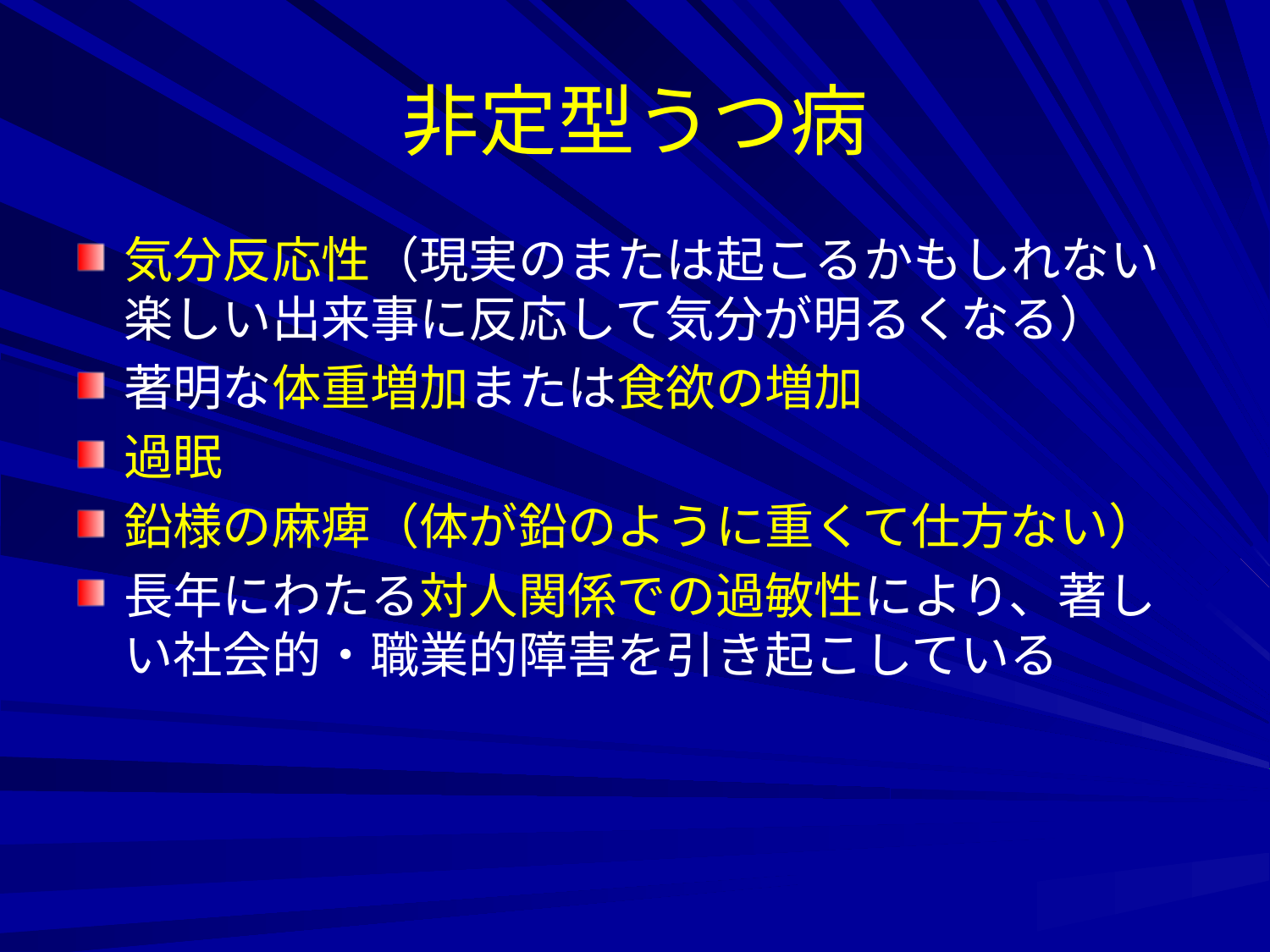

# 非定型うつ病
気分反応性（現実のまたは起こるかもしれない楽しい出来事に反応して気分が明るくなる）
著明な体重増加または食欲の増加
過眠
鉛様の麻痺（体が鉛のように重くて仕方ない）
長年にわたる対人関係での過敏性により、著しい社会的・職業的障害を引き起こしている